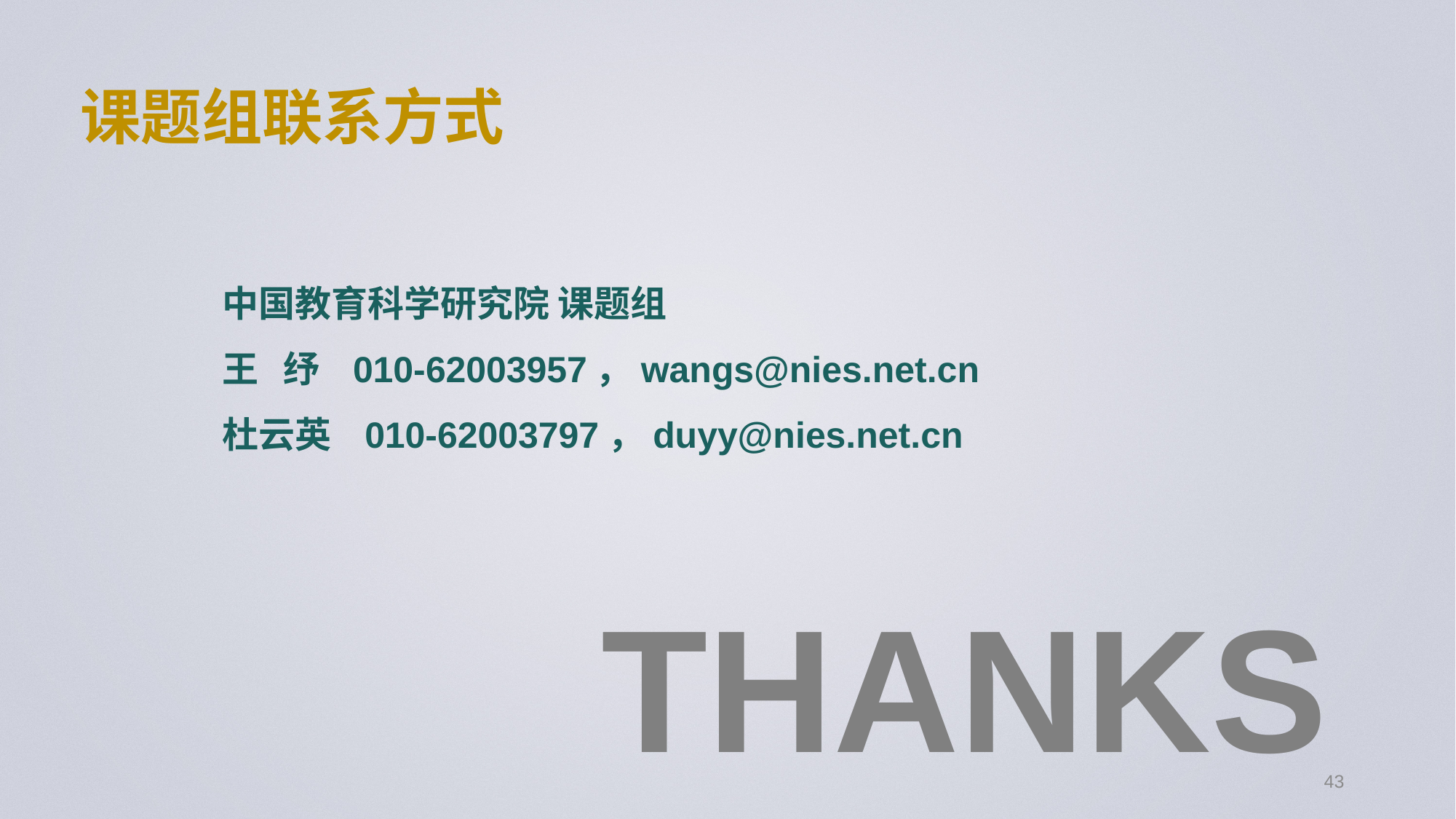

# 课题组联系方式
中国教育科学研究院 课题组
王   纾   010-62003957，wangs@nies.net.cn
杜云英   010-62003797，duyy@nies.net.cn
THANKS
43